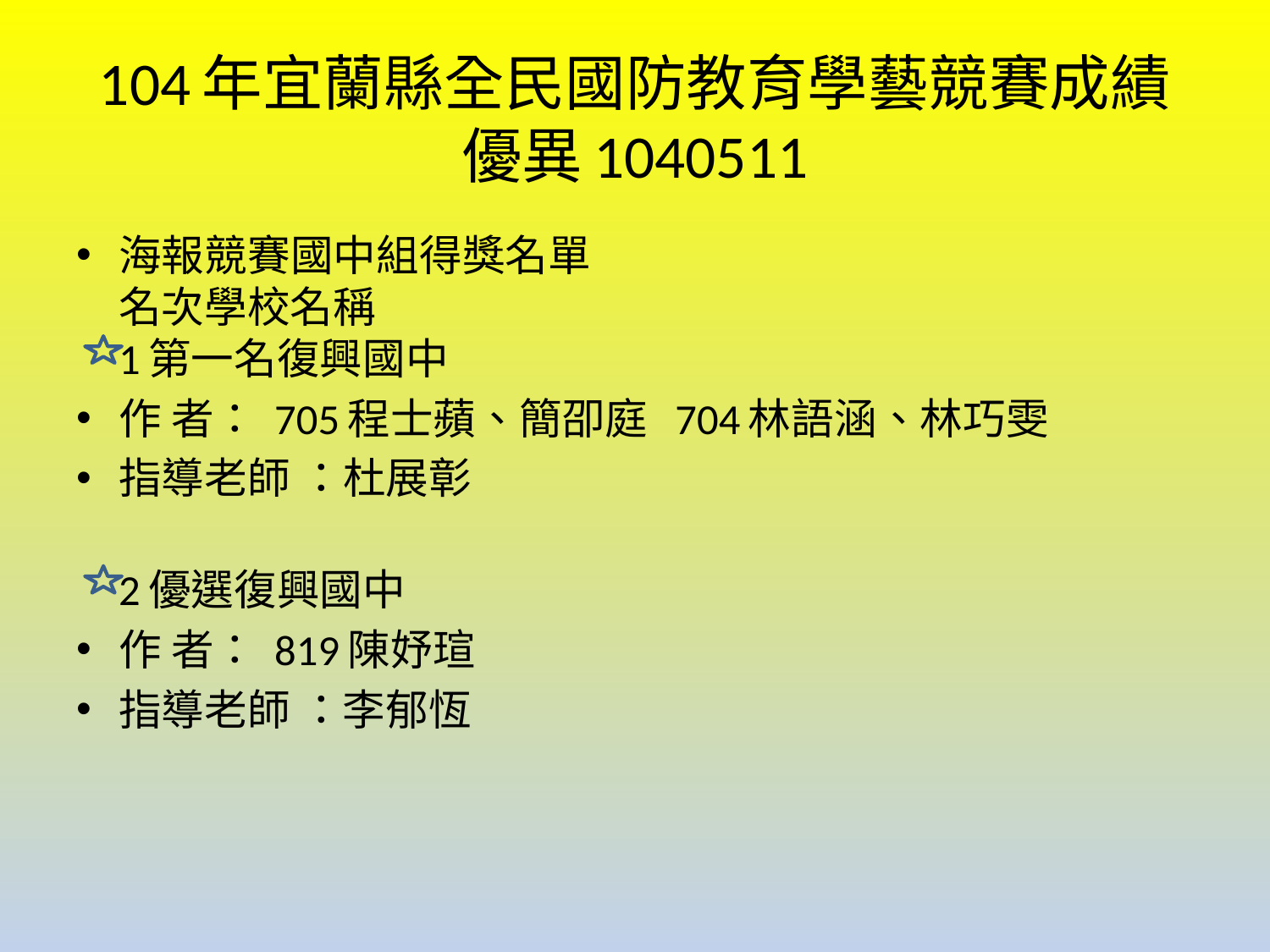

# 104年宜蘭縣全民國防教育學藝競賽成績優異1040511
海報競賽國中組得獎名單
名次學校名稱
1第一名復興國中
作 者： 705程士蘋、簡卲庭  704林語涵、林巧雯
指導老師 ：杜展彰
2優選復興國中
作 者： 819陳妤瑄
指導老師 ：李郁恆